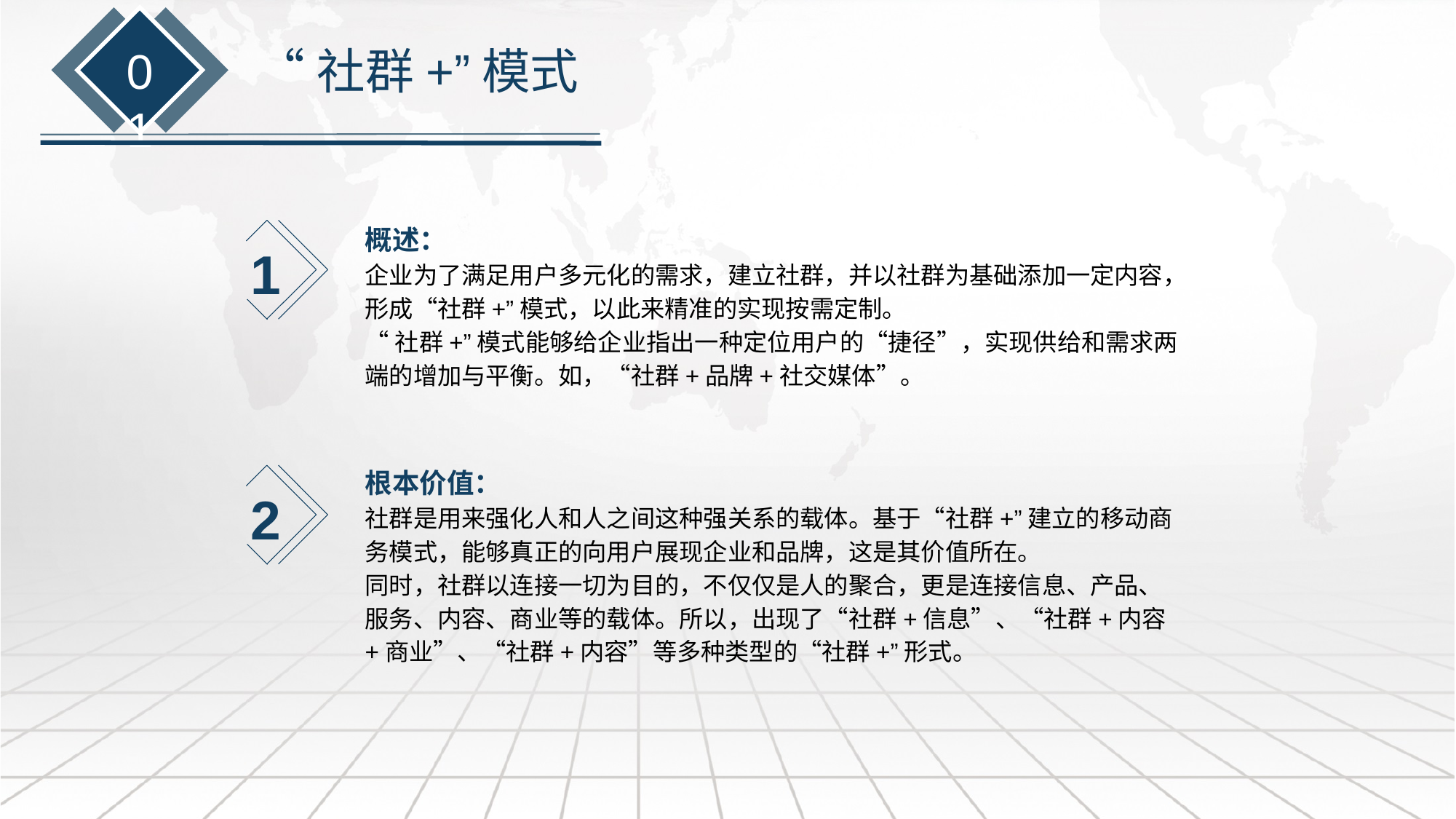

01
“社群+”模式
1
概述：
企业为了满足用户多元化的需求，建立社群，并以社群为基础添加一定内容，形成“社群+”模式，以此来精准的实现按需定制。
“社群+”模式能够给企业指出一种定位用户的“捷径”，实现供给和需求两端的增加与平衡。如，“社群+品牌+社交媒体”。
2
根本价值：
社群是用来强化人和人之间这种强关系的载体。基于“社群+”建立的移动商务模式，能够真正的向用户展现企业和品牌，这是其价值所在。
同时，社群以连接一切为目的，不仅仅是人的聚合，更是连接信息、产品、服务、内容、商业等的载体。所以，出现了“社群+信息”、“社群+内容+商业”、“社群+内容”等多种类型的“社群+”形式。